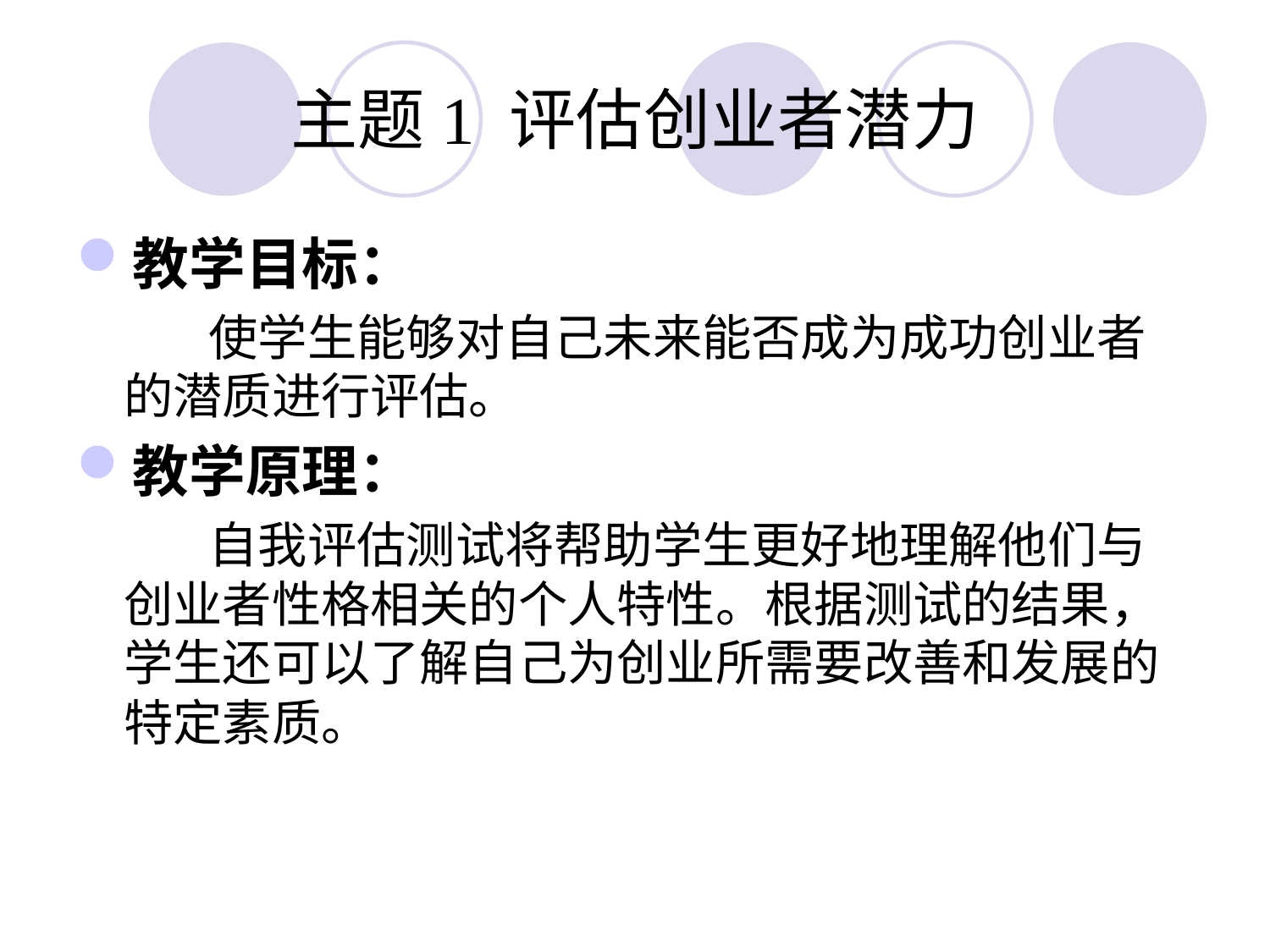

# 主题1 评估创业者潜力
教学目标：
           使学生能够对自己未来能否成为成功创业者的潜质进行评估。
教学原理：
           自我评估测试将帮助学生更好地理解他们与创业者性格相关的个人特性。根据测试的结果，学生还可以了解自己为创业所需要改善和发展的特定素质。